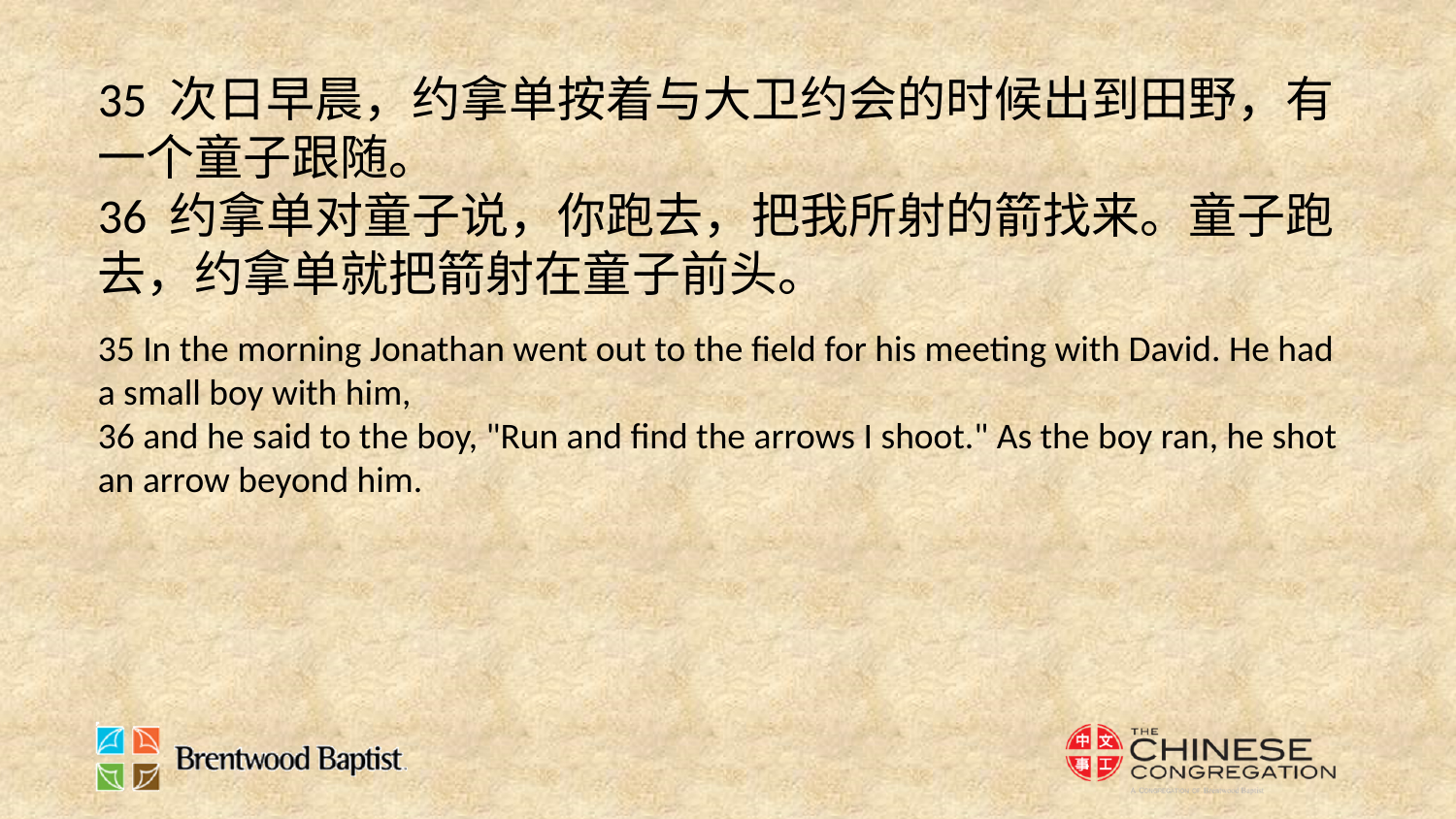

35 次日早晨，约拿单按着与大卫约会的时候出到田野，有一个童子跟随。
36 约拿单对童子说，你跑去，把我所射的箭找来。童子跑去，约拿单就把箭射在童子前头。

35 In the morning Jonathan went out to the field for his meeting with David. He had a small boy with him,
36 and he said to the boy, "Run and find the arrows I shoot." As the boy ran, he shot an arrow beyond him.